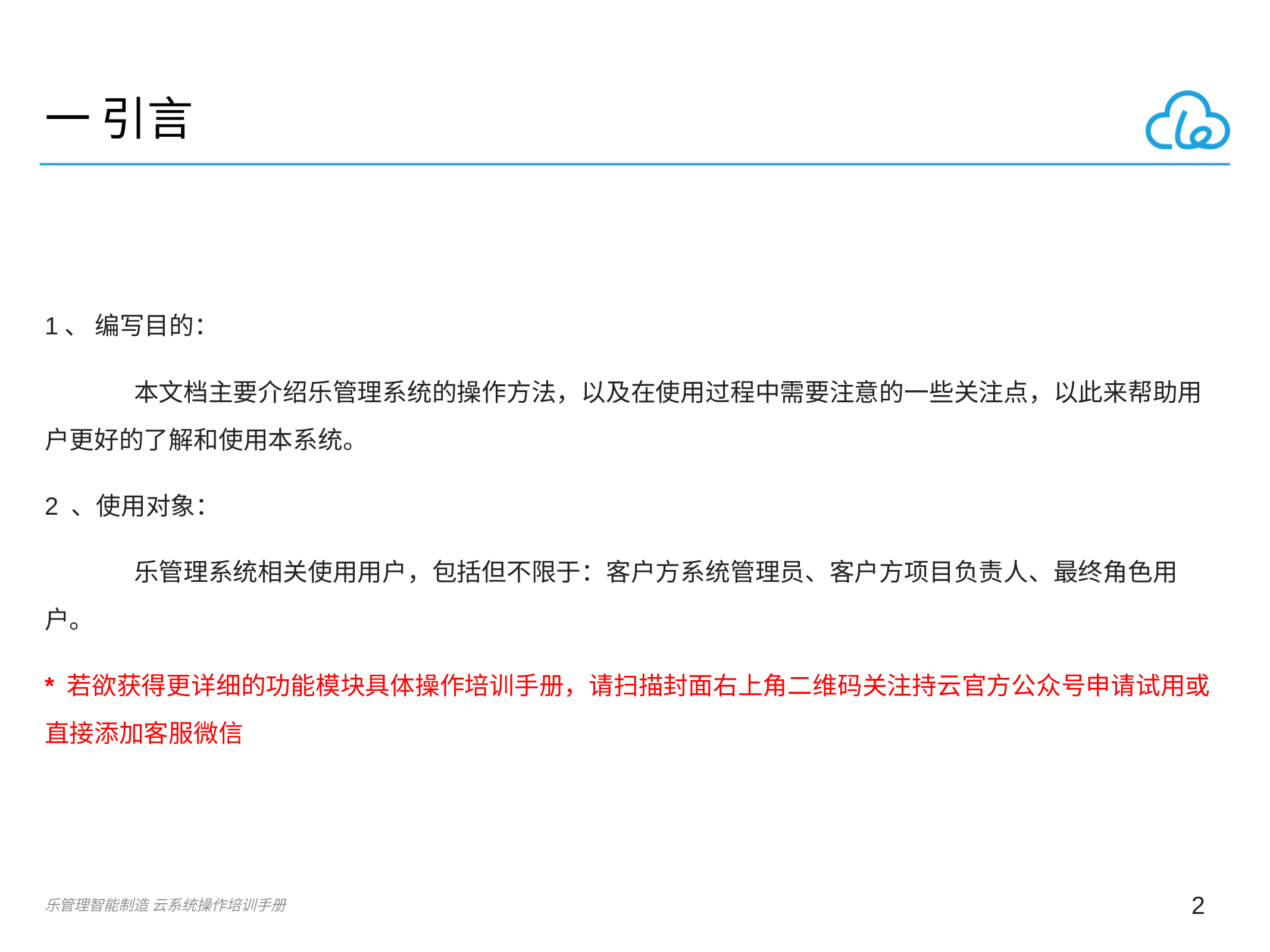

# 一 引言
1、 编写目的：
	本文档主要介绍乐管理系统的操作方法，以及在使用过程中需要注意的一些关注点，以此来帮助用户更好的了解和使用本系统。
2 、使用对象：
	乐管理系统相关使用用户，包括但不限于：客户方系统管理员、客户方项目负责人、最终角色用户。
* 若欲获得更详细的功能模块具体操作培训手册，请扫描封面右上角二维码关注持云官方公众号申请试用或直接添加客服微信
2
乐管理智能制造 云系统操作培训手册